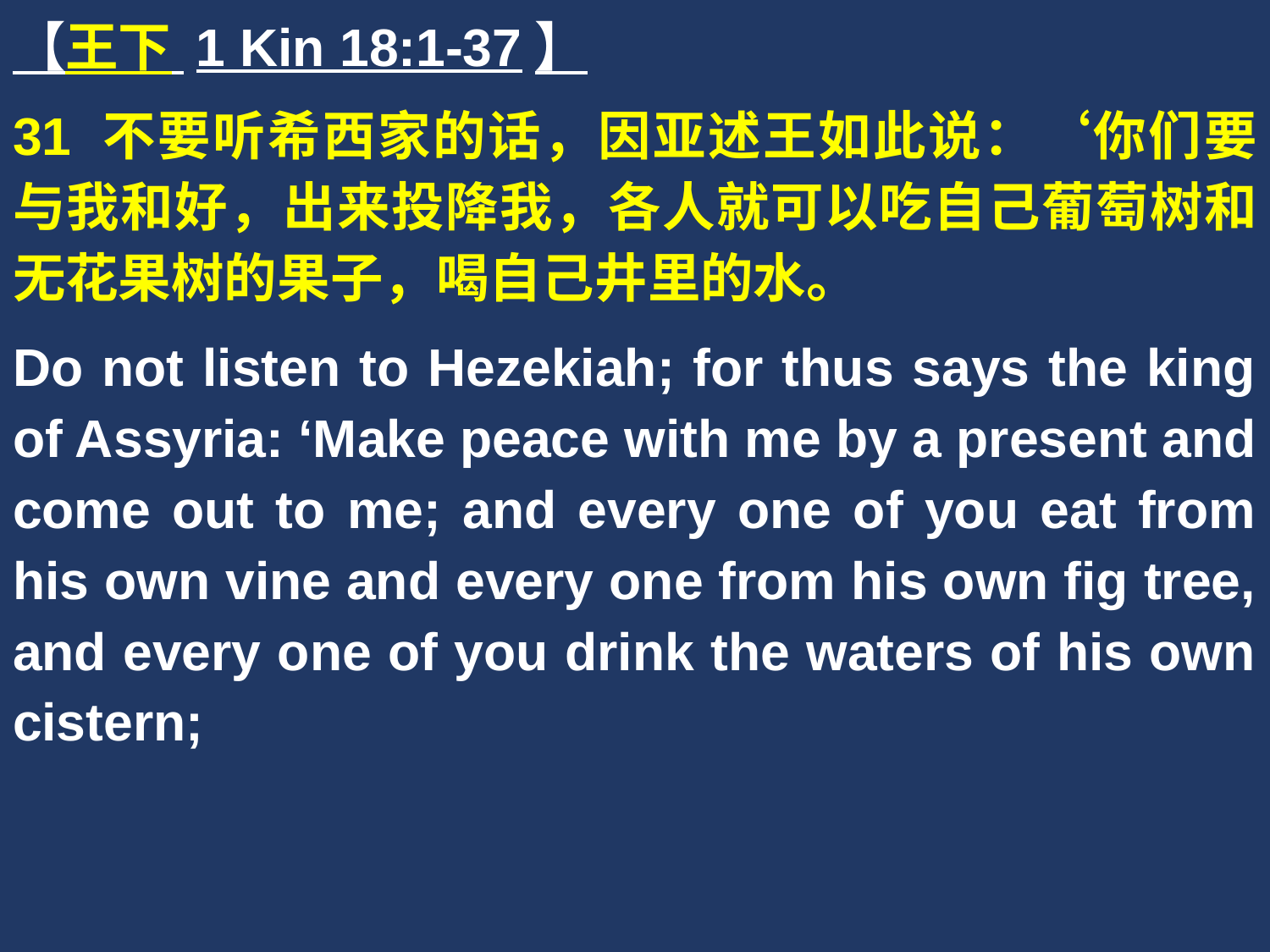

【王下 1 Kin 18:1-37】
31 不要听希西家的话，因亚述王如此说：‘你们要与我和好，出来投降我，各人就可以吃自己葡萄树和无花果树的果子，喝自己井里的水。
Do not listen to Hezekiah; for thus says the king of Assyria: ‘Make peace with me by a present and come out to me; and every one of you eat from his own vine and every one from his own fig tree, and every one of you drink the waters of his own cistern;